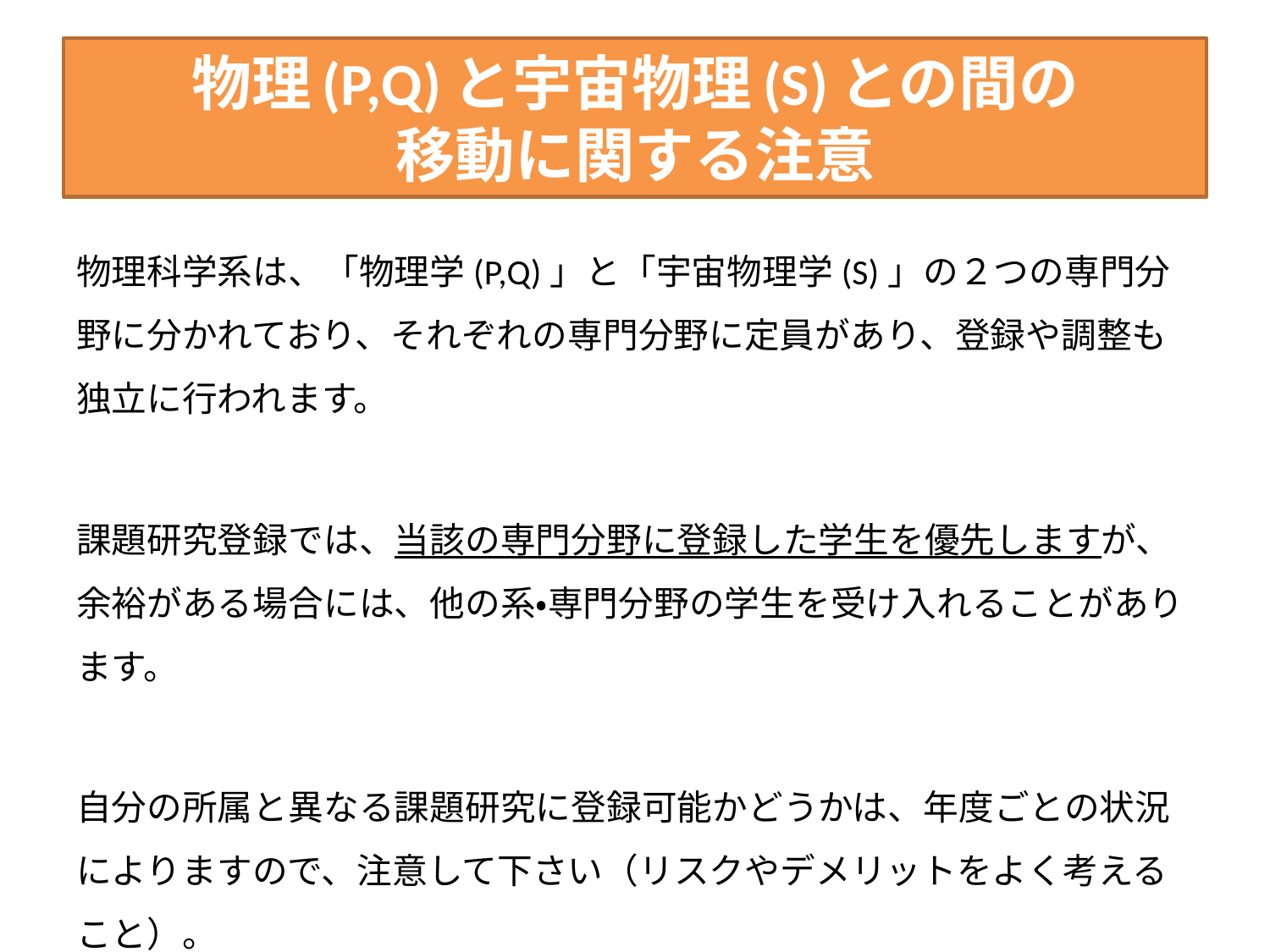

# 物理(P,Q)と宇宙物理(S)との間の 移動に関する注意
物理科学系は、「物理学(P,Q)」と「宇宙物理学(S)」の２つの専門分野に分かれており、それぞれの専門分野に定員があり、登録や調整も独立に行われます。

課題研究登録では、当該の専門分野に登録した学生を優先しますが、余裕がある場合には、他の系・専門分野の学生を受け入れることがあります。

自分の所属と異なる課題研究に登録可能かどうかは、年度ごとの状況によりますので、注意して下さい（リスクやデメリットをよく考えること）。